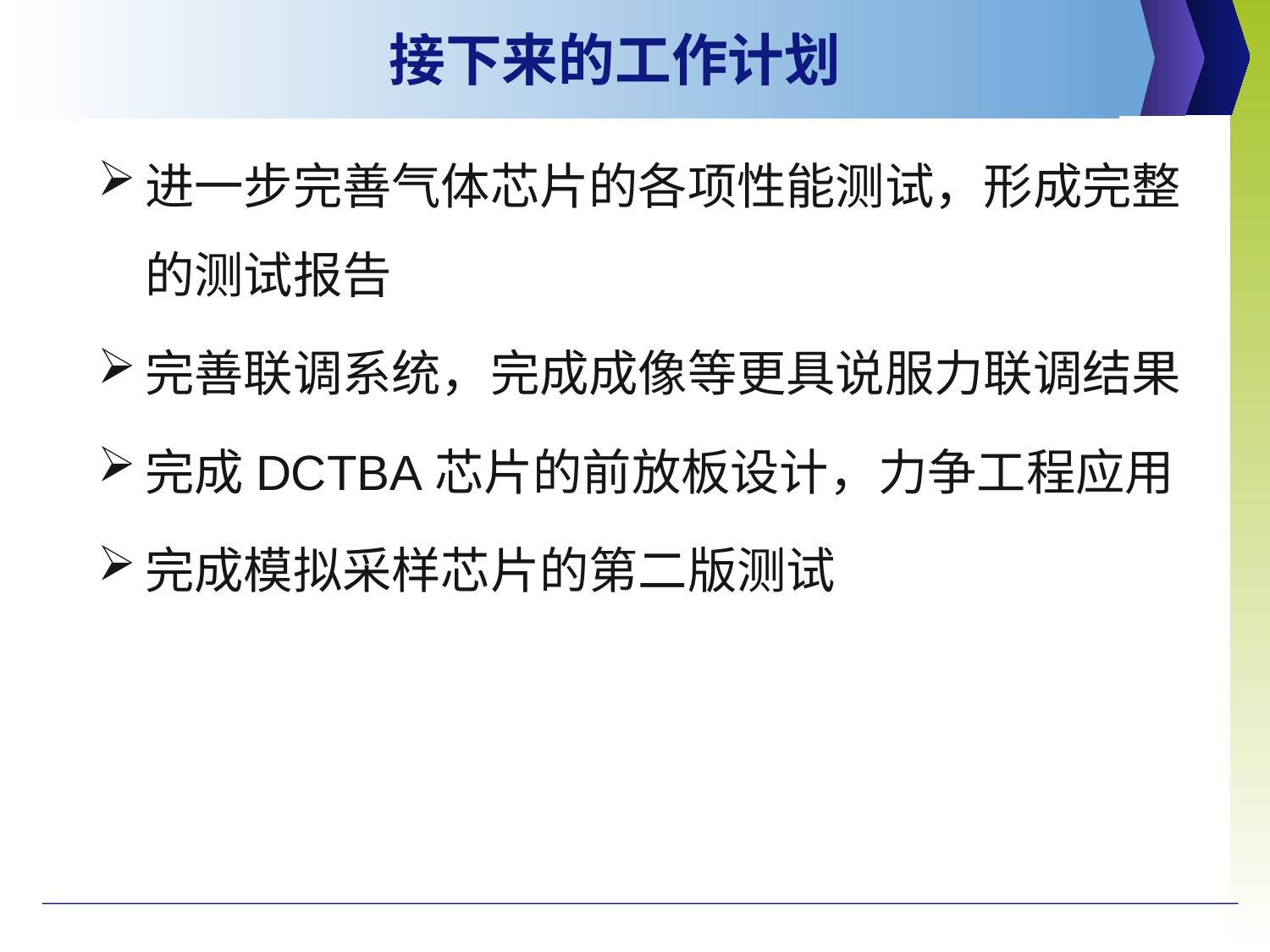

# 接下来的工作计划
进一步完善气体芯片的各项性能测试，形成完整的测试报告
完善联调系统，完成成像等更具说服力联调结果
完成DCTBA芯片的前放板设计，力争工程应用
完成模拟采样芯片的第二版测试